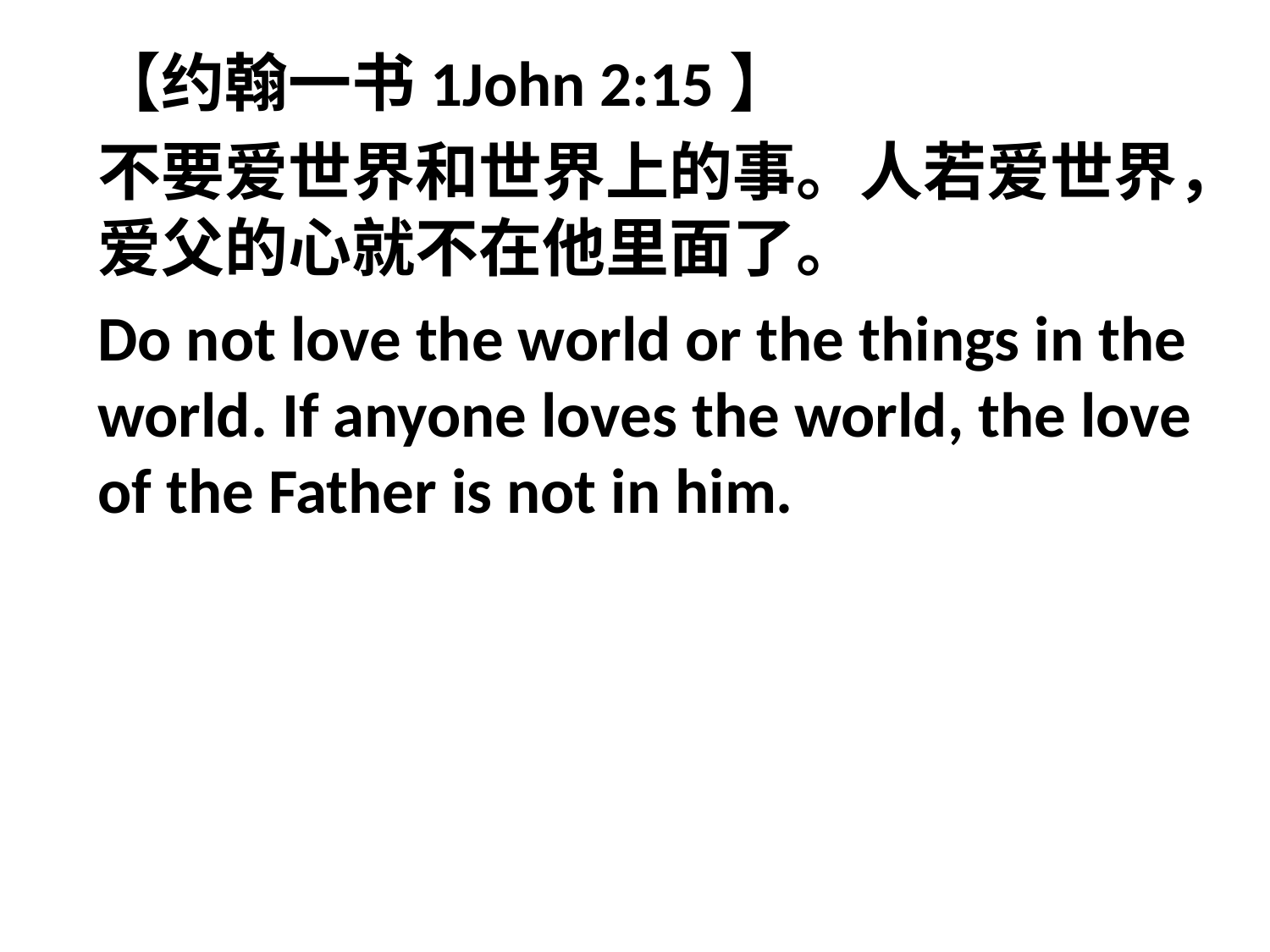

【约翰一书1John 2:15】
不要爱世界和世界上的事。人若爱世界，爱父的心就不在他里面了。
Do not love the world or the things in the world. If anyone loves the world, the love of the Father is not in him.